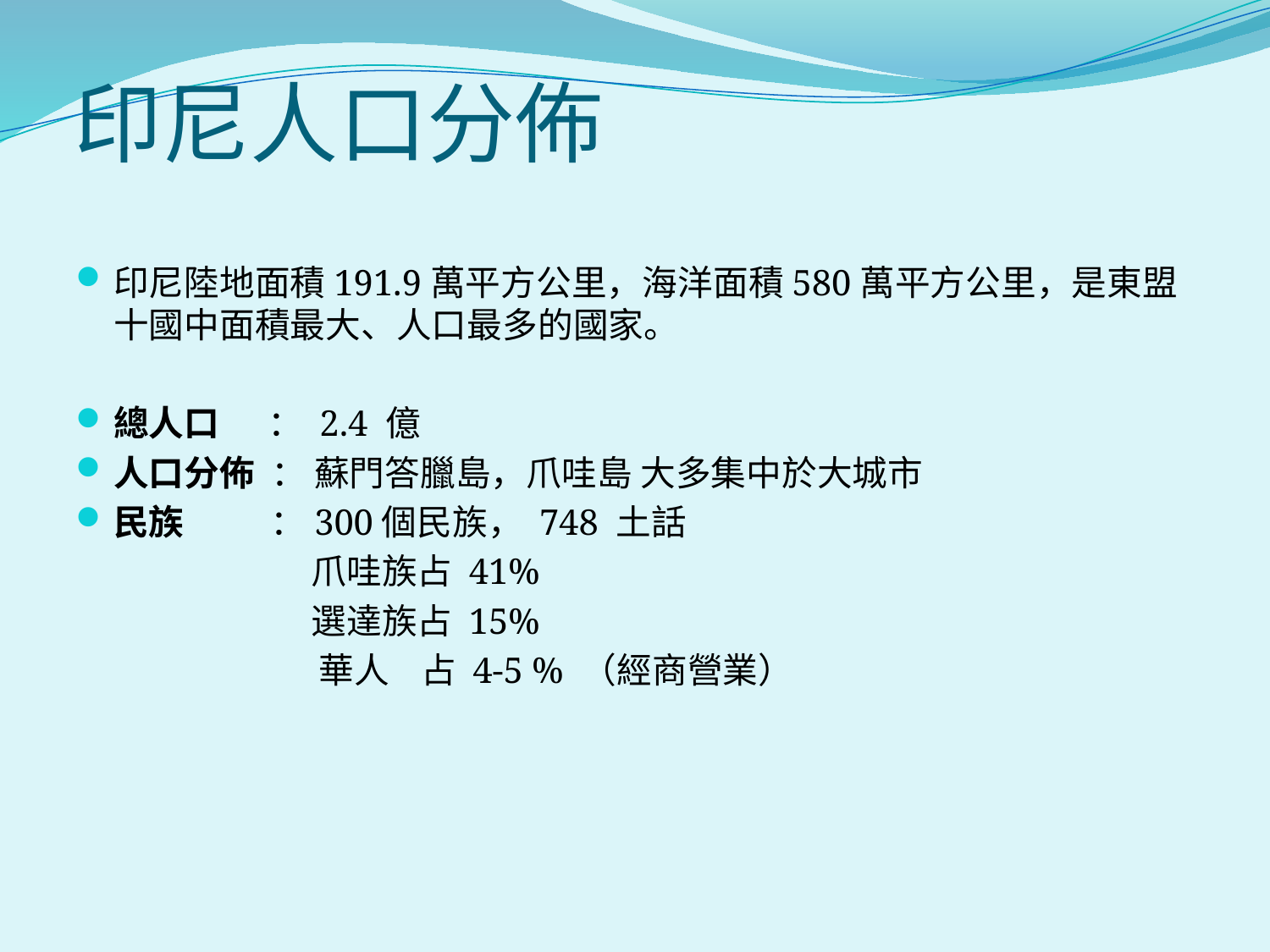

# 印尼人口分佈
印尼陸地面積191.9萬平方公里，海洋面積580萬平方公里，是東盟十國中面積最大、人口最多的國家。

總人口      ： 2.4 億
人口分佈  ： 蘇門答臘島，爪哇島 大多集中於大城市
民族           ：300個民族， 748 土話
                             爪哇族占 41%
                             選達族占 15%
                              華人    占 4-5 % （經商營業）